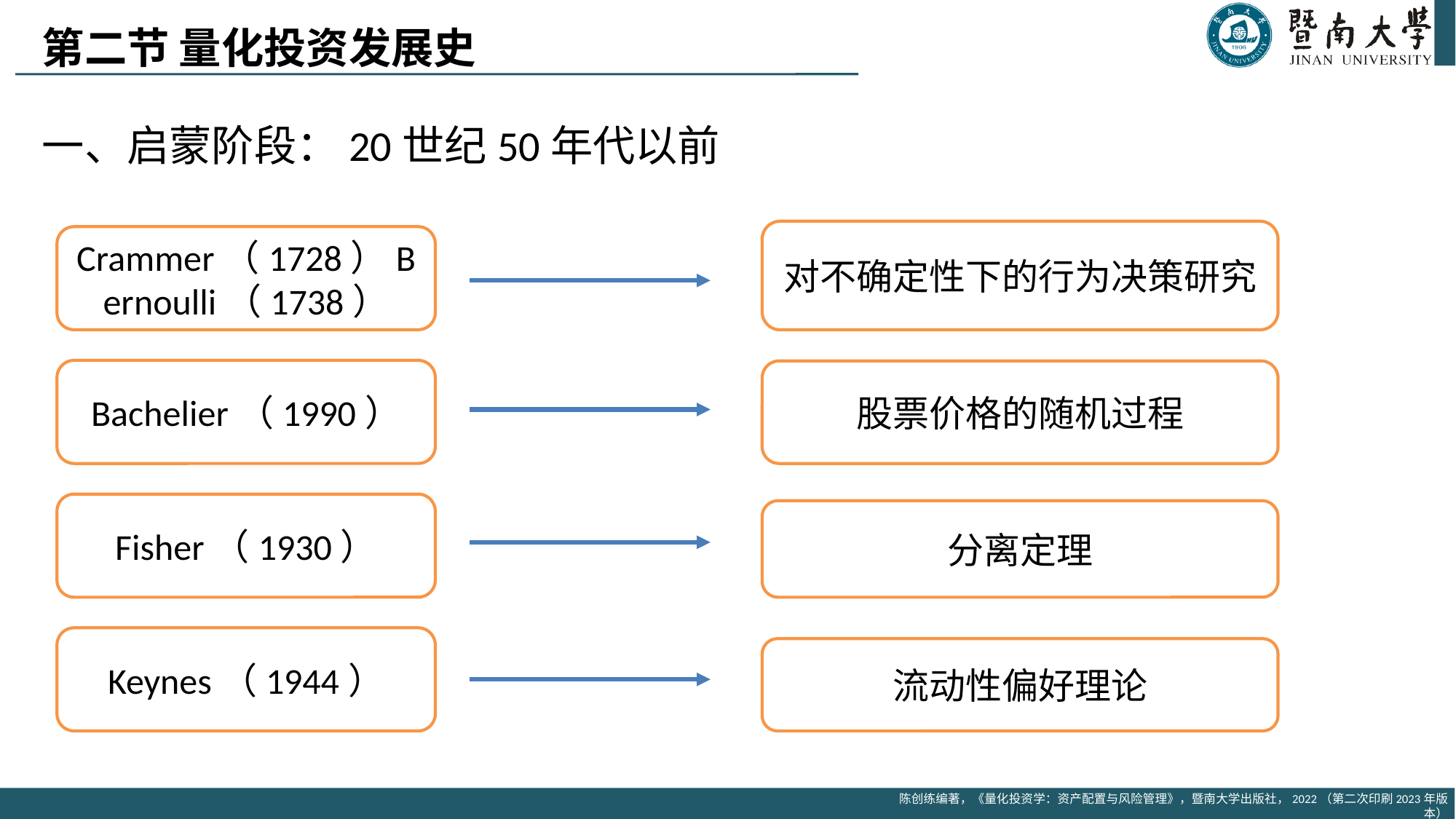

# 第二节 量化投资发展史
一、启蒙阶段：20世纪50年代以前

对不确定性下的行为决策研究
Crammer（1728）Bernoulli（1738）
Bachelier（1990）
股票价格的随机过程
Fisher（1930）
分离定理
Keynes（1944）
流动性偏好理论